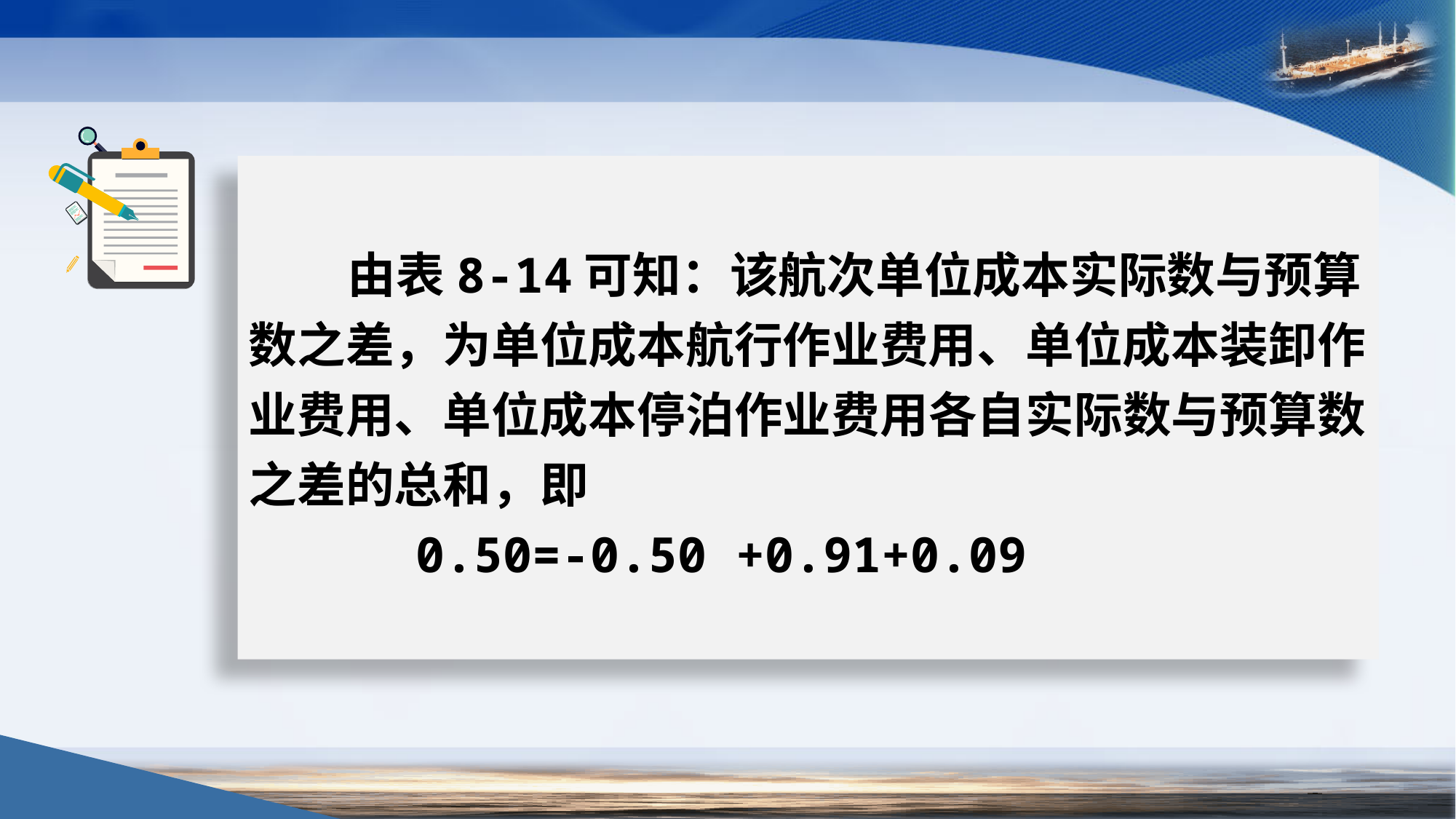

# 由表8-14可知：该航次单位成本实际数与预算数之差，为单位成本航行作业费用、单位成本装卸作业费用、单位成本停泊作业费用各自实际数与预算数之差的总和，即 0.50=-0.50 +0.91+0.09